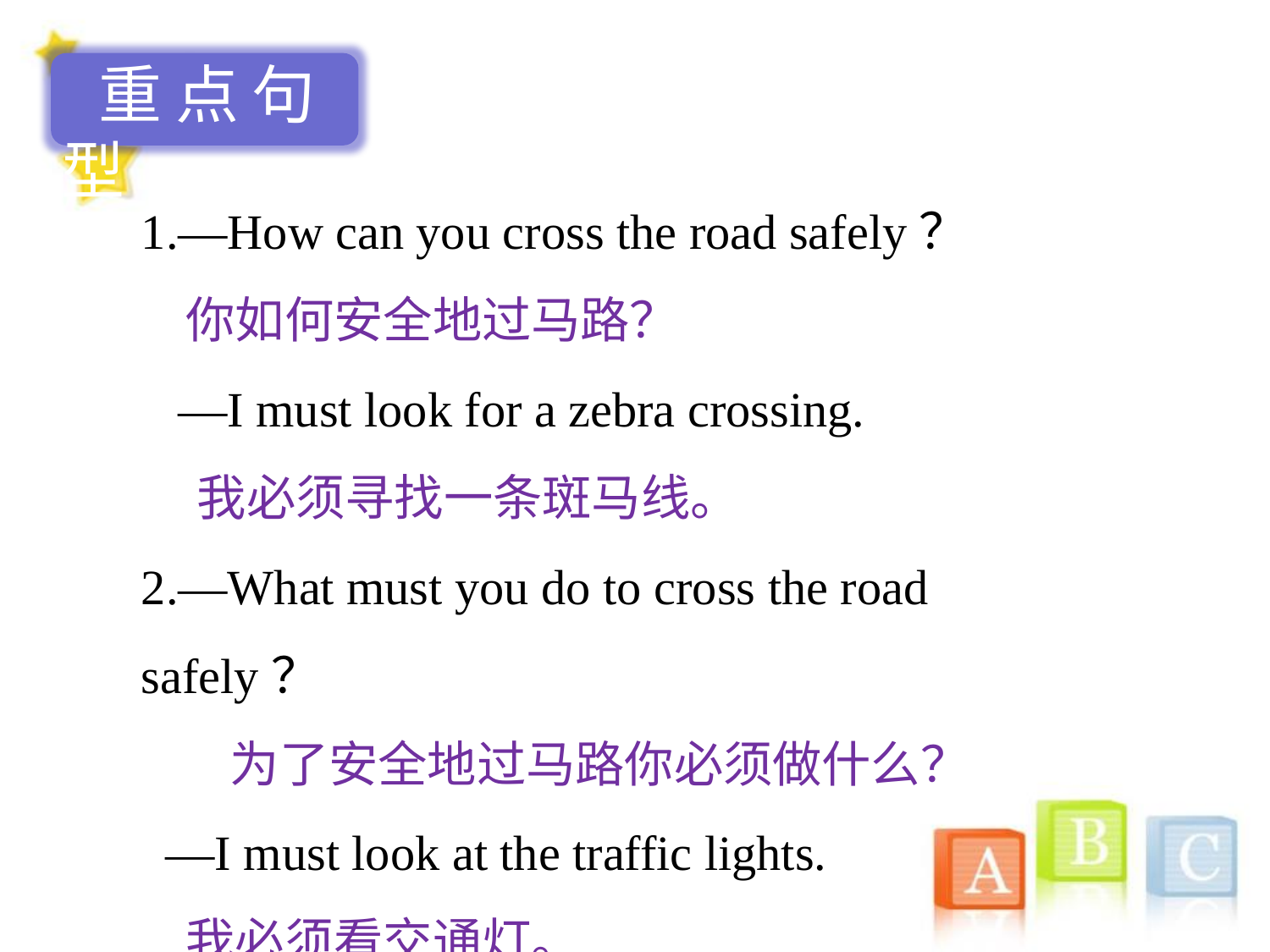

重点句型

1.—How can you cross the road safely？
   你如何安全地过马路？
   —I must look for a zebra crossing.
    我必须寻找一条斑马线。
2.—What must you do to cross the road safely？
       为了安全地过马路你必须做什么？
  —I must look at the traffic lights.
   我必须看交通灯。